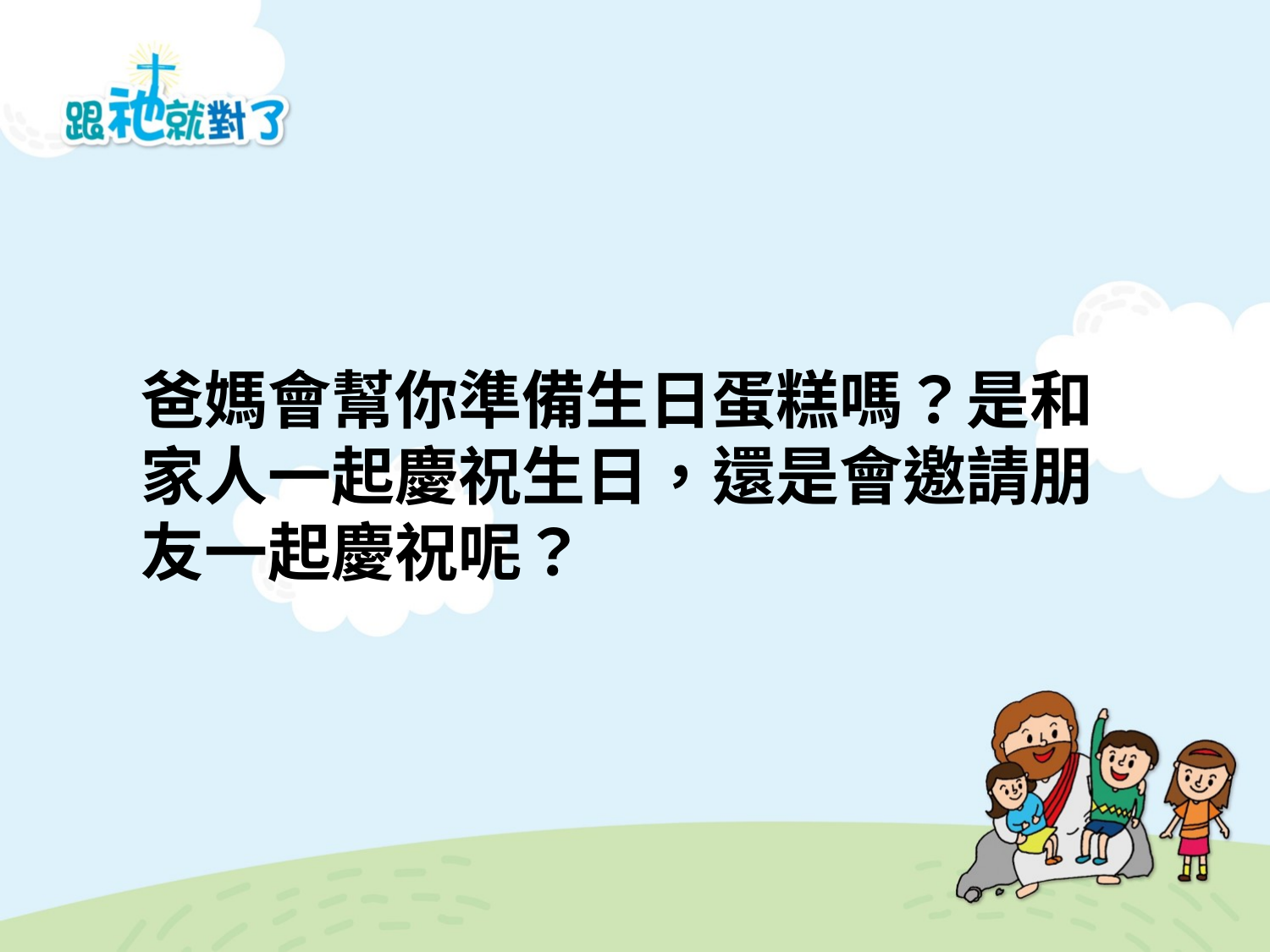

爸媽會幫你準備生日蛋糕嗎？是和家人一起慶祝生日，還是會邀請朋友一起慶祝呢？